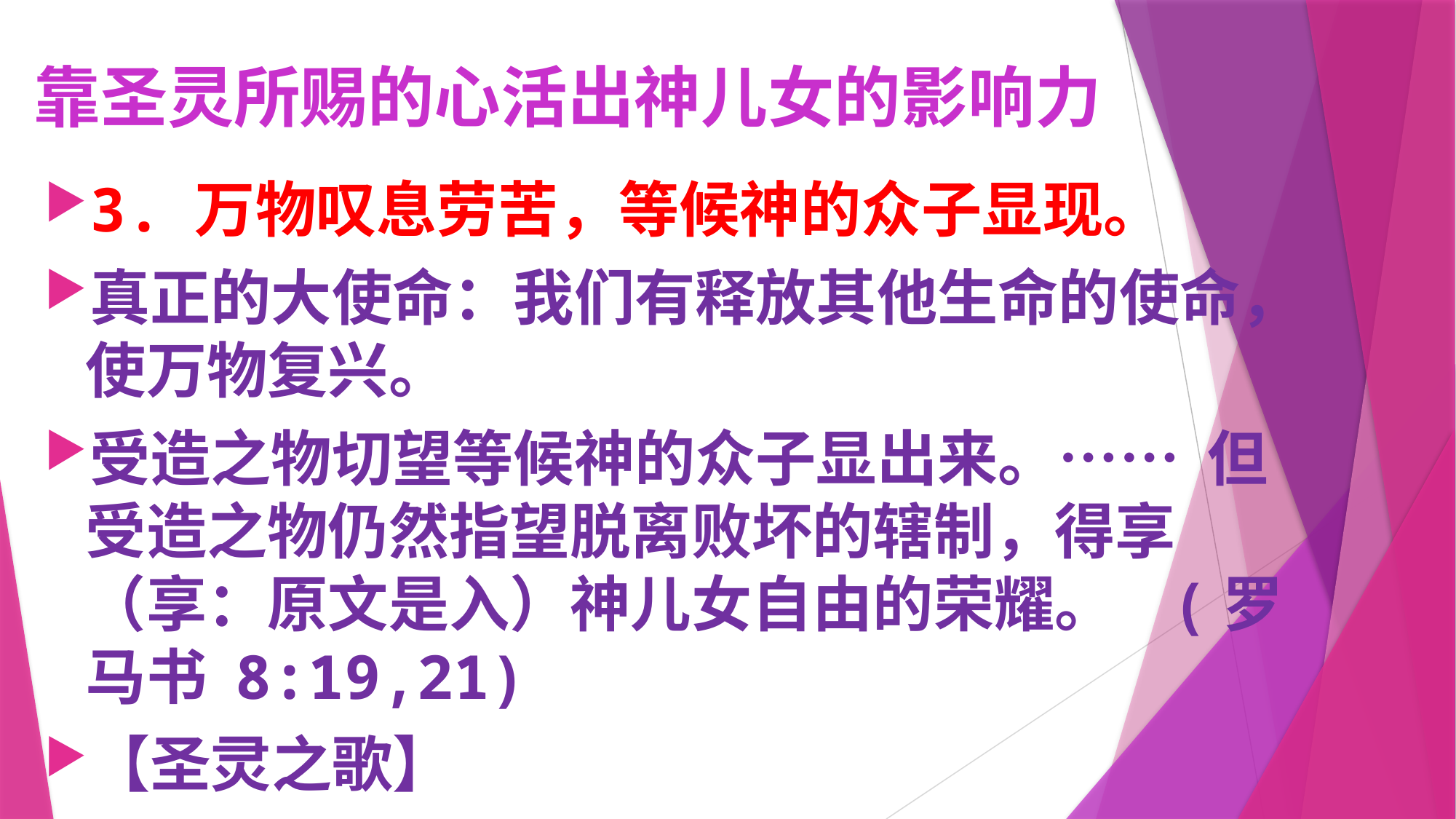

# 靠圣灵所赐的心活出神儿女的影响力
3.	万物叹息劳苦，等候神的众子显现。
真正的大使命：我们有释放其他生命的使命，使万物复兴。
受造之物切望等候神的众子显出来。……  但受造之物仍然指望脱离败坏的辖制，得享（享：原文是入）神儿女自由的荣耀。   (罗马书 8:19,21)
【圣灵之歌】